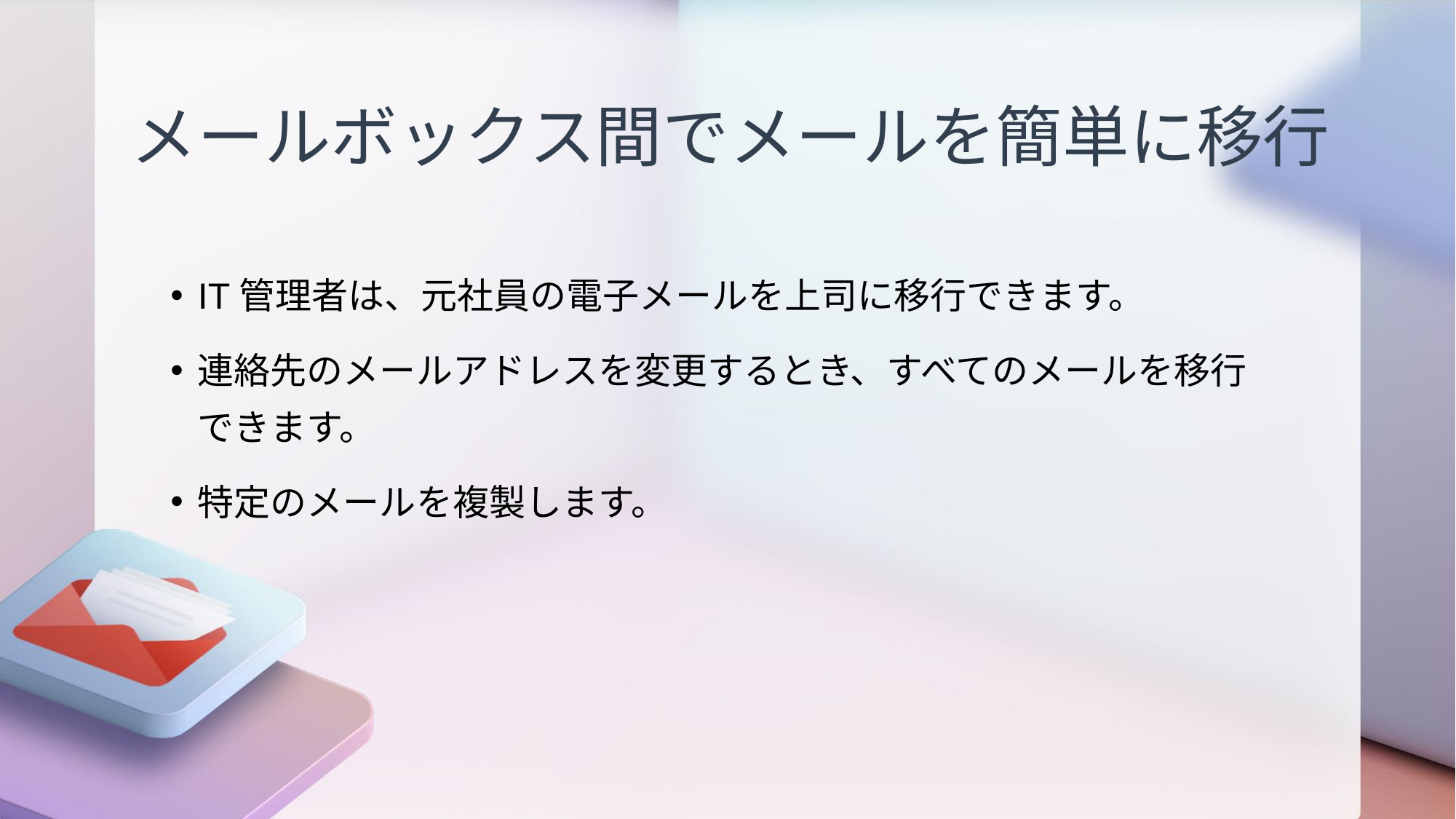

# メールボックス間でメールを簡単に移行
IT管​​理者は、元社員の電子メールを上司に移行できます。
連絡先のメールアドレスを変更するとき、すべてのメールを移行できます。
特定のメールを複製します。